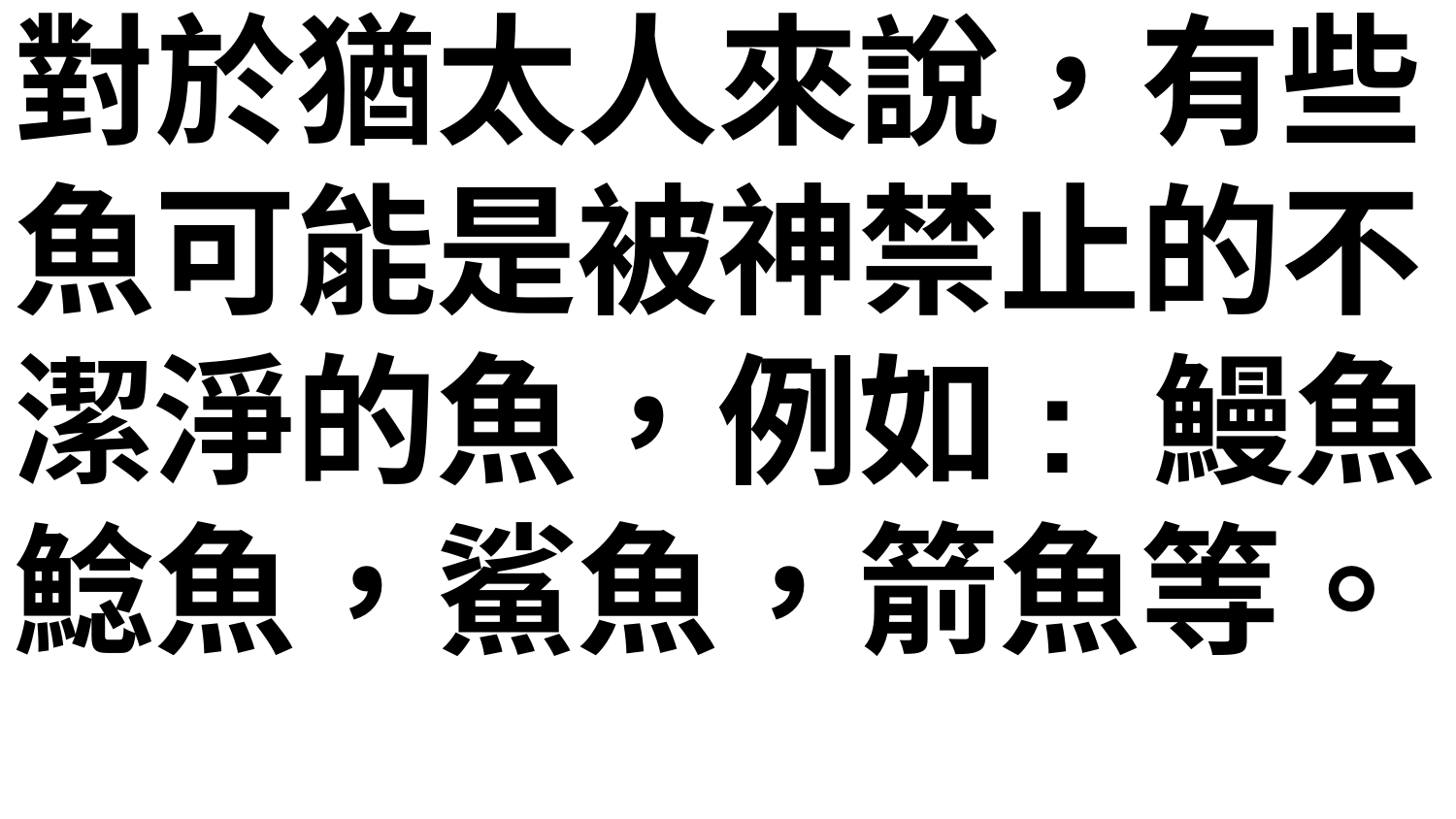

對於猶太人來說，有些魚可能是被神禁止的不潔淨的魚，例如: 鰻魚，鯰魚，鯊魚，箭魚等。